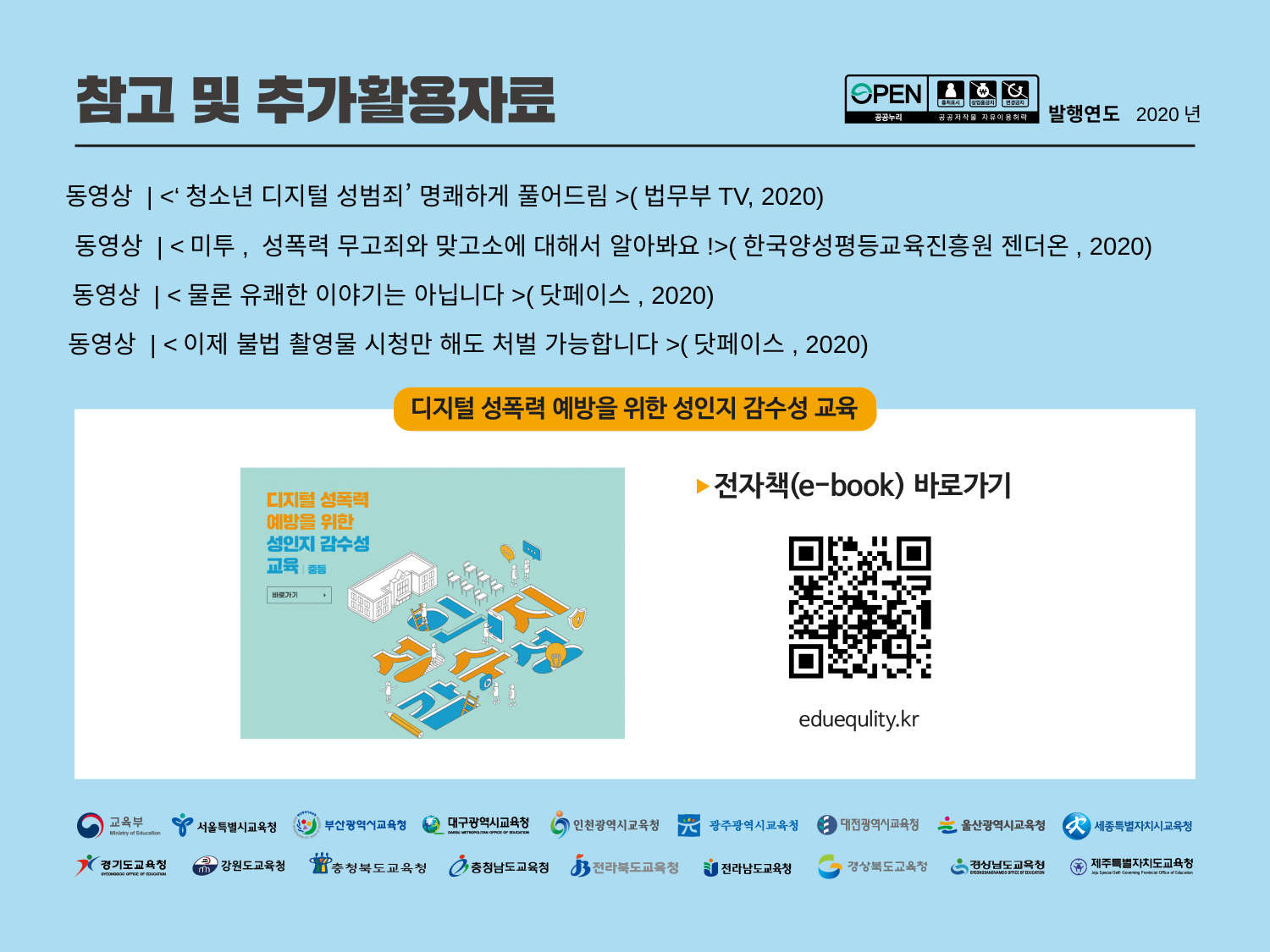

발행연도  2020년
동영상 | <‘청소년 디지털 성범죄’ 명쾌하게 풀어드림>(법무부TV, 2020)
동영상 | <미투, 성폭력 무고죄와 맞고소에 대해서 알아봐요!>(한국양성평등교육진흥원 젠더온, 2020)
동영상 | <물론 유쾌한 이야기는 아닙니다>(닷페이스, 2020)
동영상 | <이제 불법 촬영물 시청만 해도 처벌 가능합니다>(닷페이스, 2020)